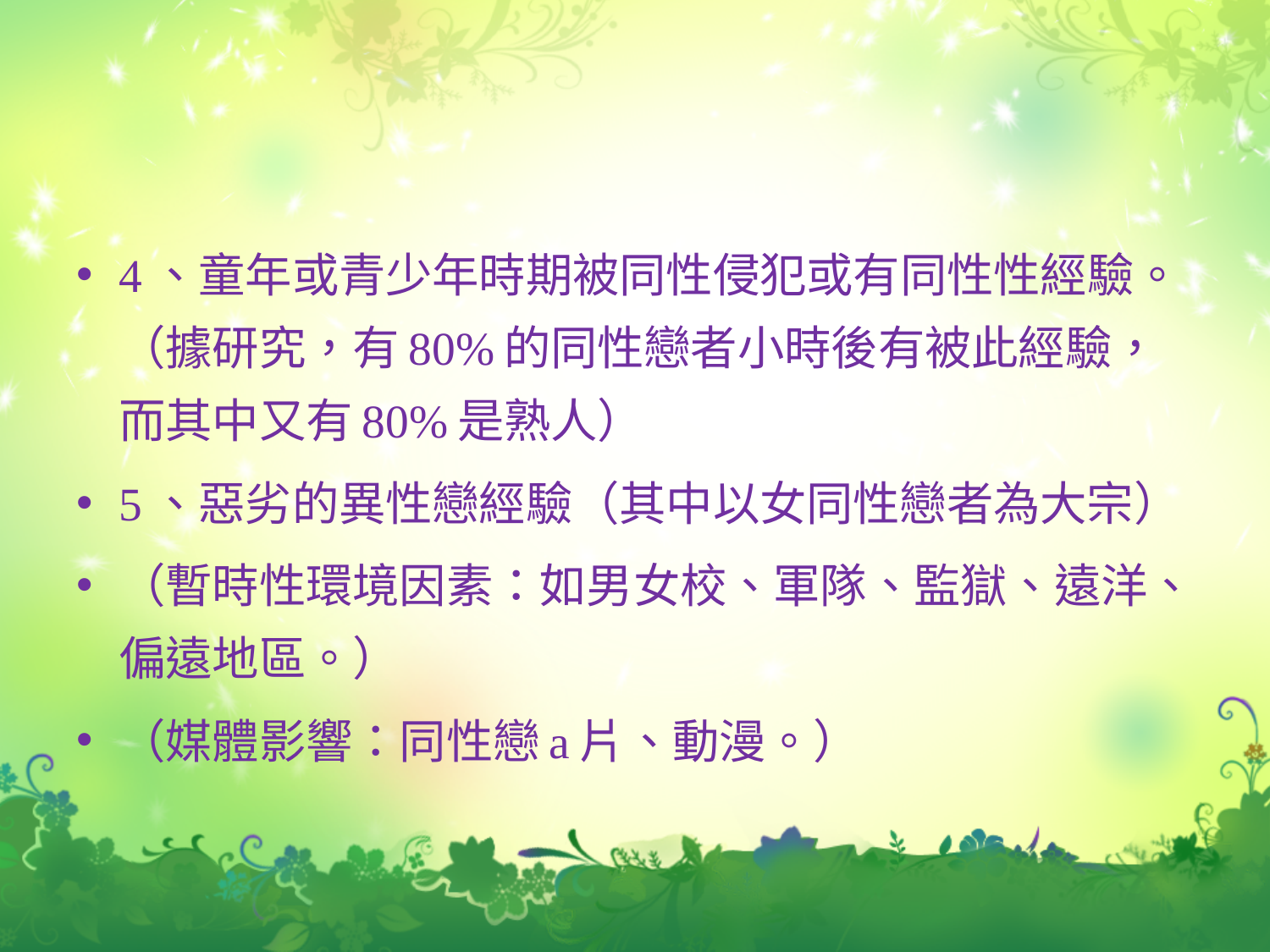

#
4、童年或青少年時期被同性侵犯或有同性性經驗。（據研究，有80%的同性戀者小時後有被此經驗，而其中又有80%是熟人）
5、惡劣的異性戀經驗（其中以女同性戀者為大宗）
（暫時性環境因素：如男女校、軍隊、監獄、遠洋、偏遠地區。）
（媒體影響：同性戀a片、動漫。）